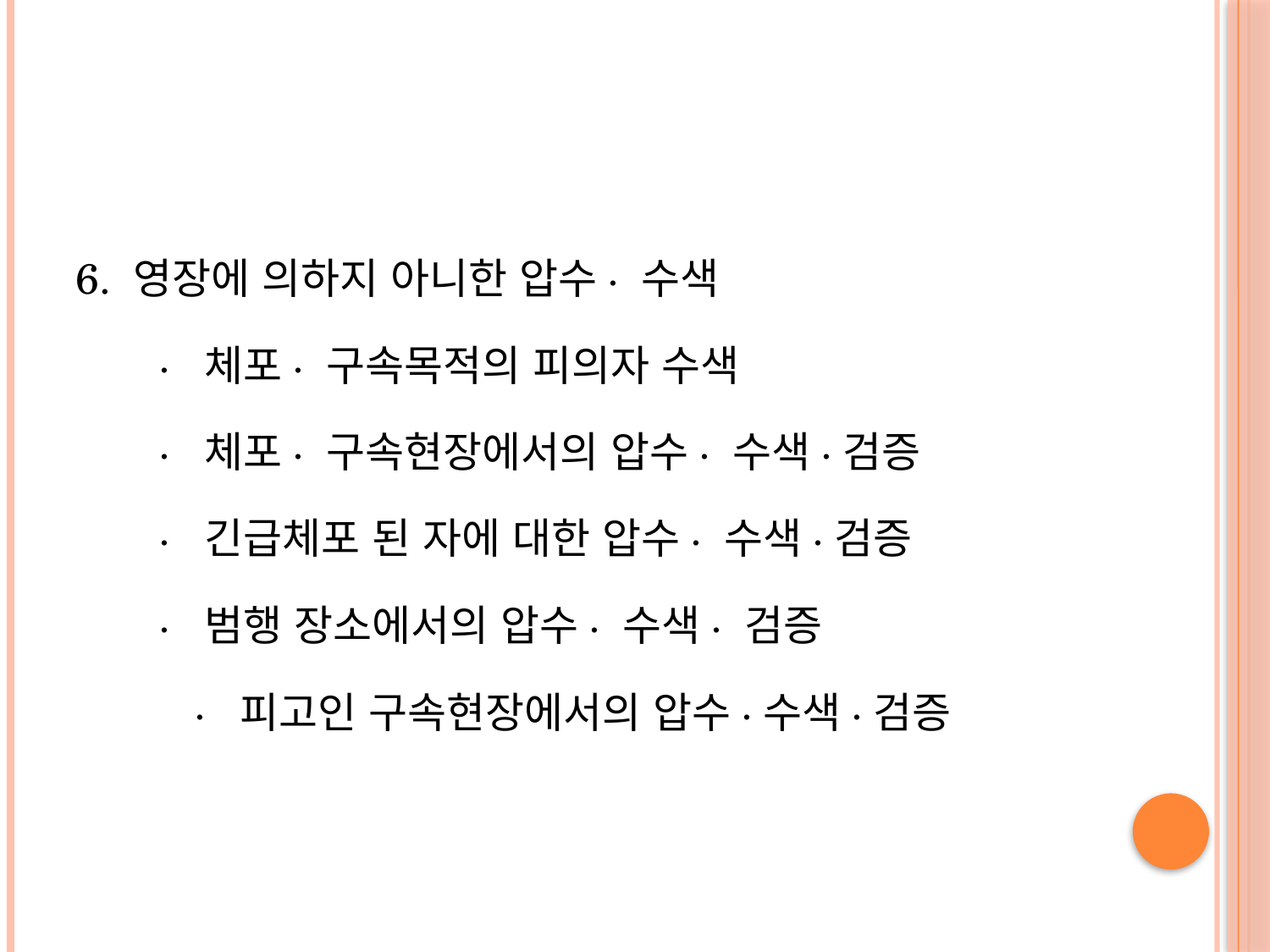

#

6. 영장에 의하지 아니한 압수· 수색
       ·  체포· 구속목적의 피의자 수색
       ·  체포· 구속현장에서의 압수· 수색·검증
       ·  긴급체포 된 자에 대한 압수· 수색·검증
       ·  범행 장소에서의 압수· 수색· 검증
          ·  피고인 구속현장에서의 압수·수색·검증